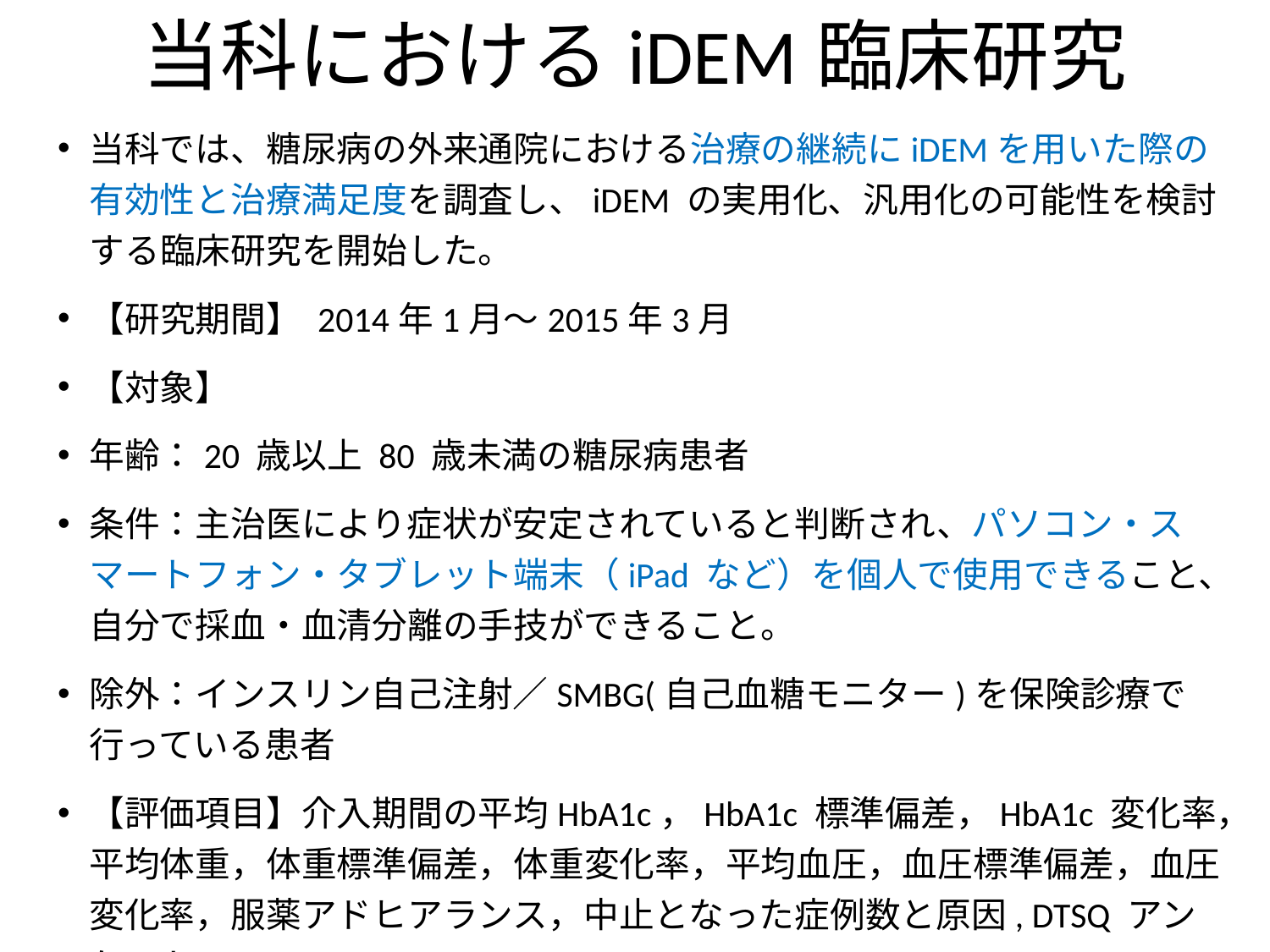

# 当科におけるiDEM臨床研究
当科では、糖尿病の外来通院における治療の継続にiDEMを用いた際の有効性と治療満足度を調査し、iDEM の実用化、汎用化の可能性を検討する臨床研究を開始した。
【研究期間】 2014年1月～2015年3月
【対象】
年齢：20 歳以上 80 歳未満の糖尿病患者
条件：主治医により症状が安定されていると判断され、パソコン・スマートフォン・タブレット端末（iPad など）を個人で使用できること、自分で採血・血清分離の手技ができること。
除外：インスリン自己注射／SMBG(自己血糖モニター)を保険診療で行っている患者
【評価項目】介入期間の平均HbA1c，HbA1c 標準偏差，HbA1c 変化率，平均体重，体重標準偏差，体重変化率，平均血圧，血圧標準偏差，血圧変化率，服薬アドヒアランス，中止となった症例数と原因, DTSQ アンケート